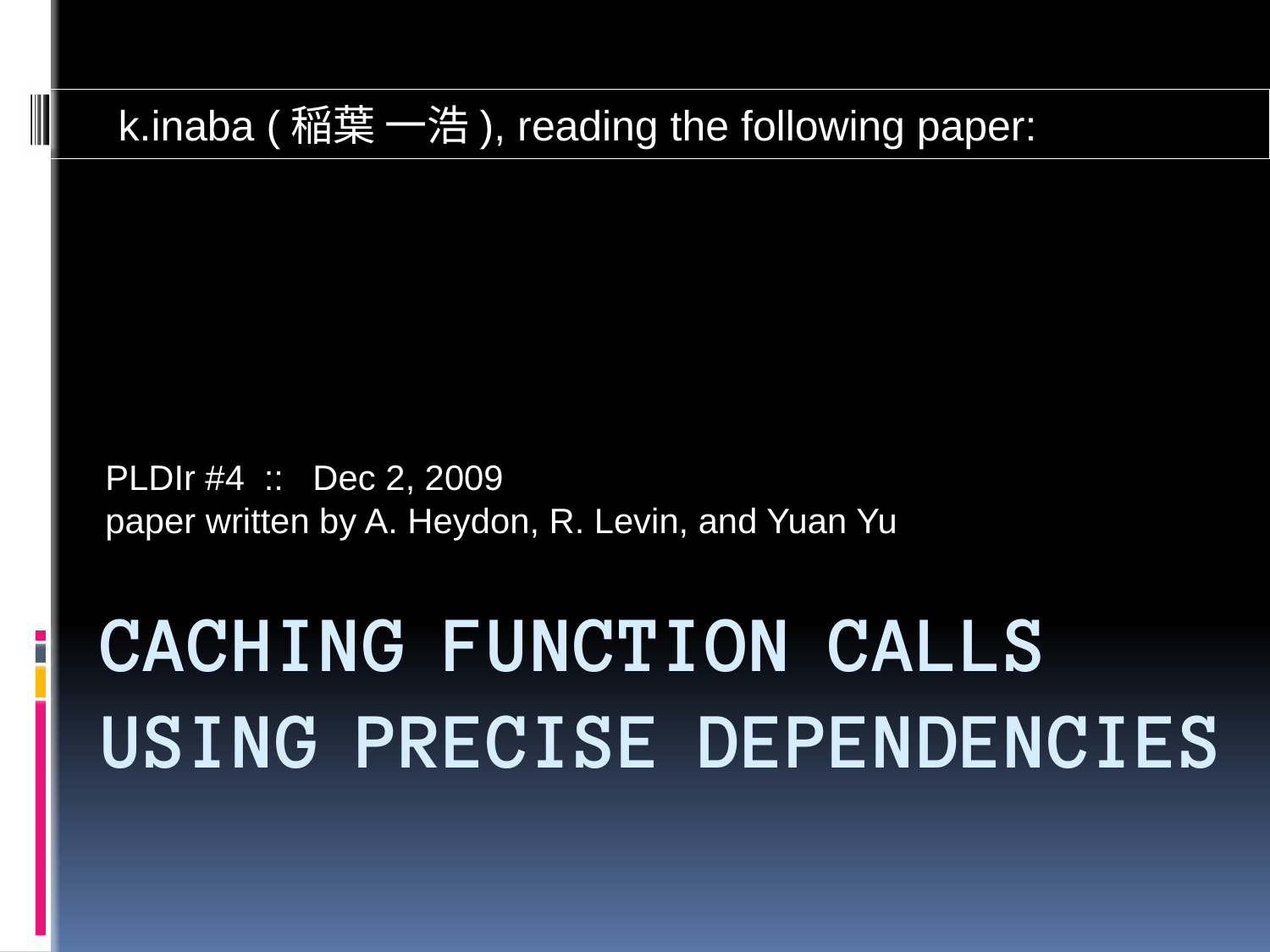

k.inaba (稲葉 一浩), reading the following paper:
PLDIr #4  ::   Dec 2, 2009
paper written by A. Heydon, R. Levin, and Yuan Yu
# Caching Function Calls Using Precise Dependencies